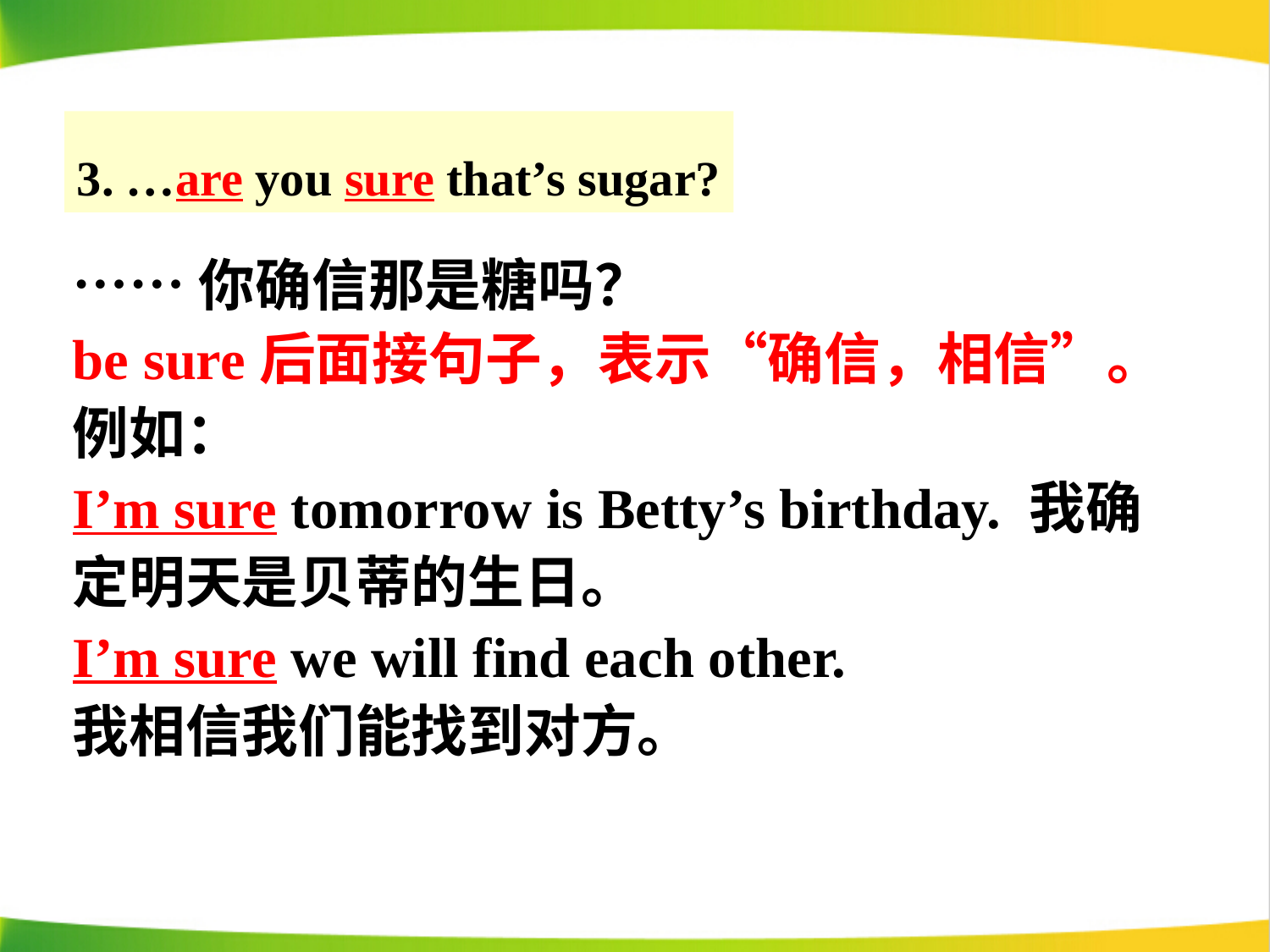

3. …are you sure that’s sugar?
……你确信那是糖吗？
be sure后面接句子，表示“确信，相信”。例如：
I’m sure tomorrow is Betty’s birthday. 我确定明天是贝蒂的生日。
I’m sure we will find each other.
我相信我们能找到对方。